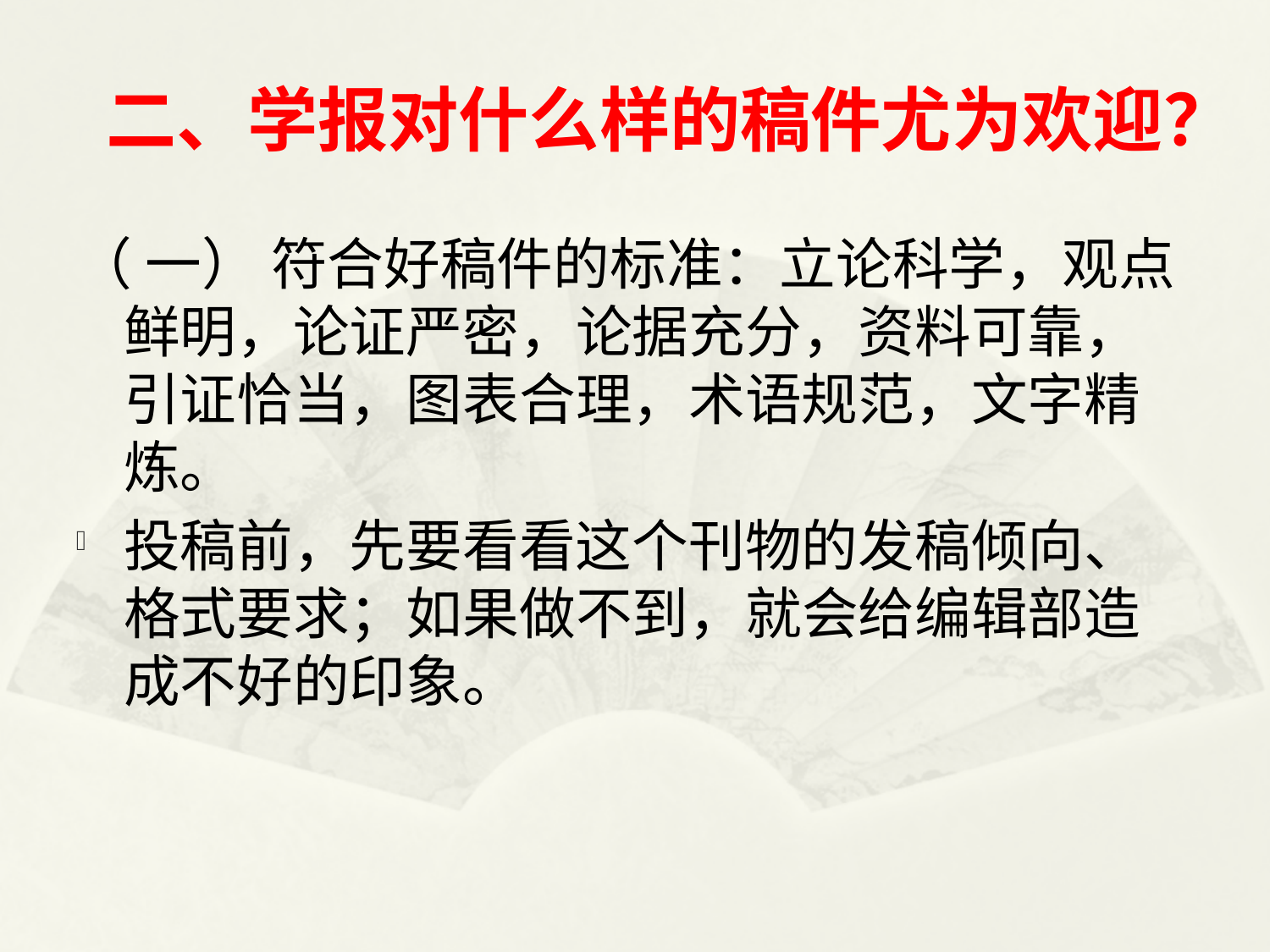

# 二、学报对什么样的稿件尤为欢迎？
（ 一） 符合好稿件的标准：立论科学，观点鲜明，论证严密，论据充分，资料可靠，引证恰当，图表合理，术语规范，文字精炼。
投稿前，先要看看这个刊物的发稿倾向、格式要求；如果做不到，就会给编辑部造成不好的印象。